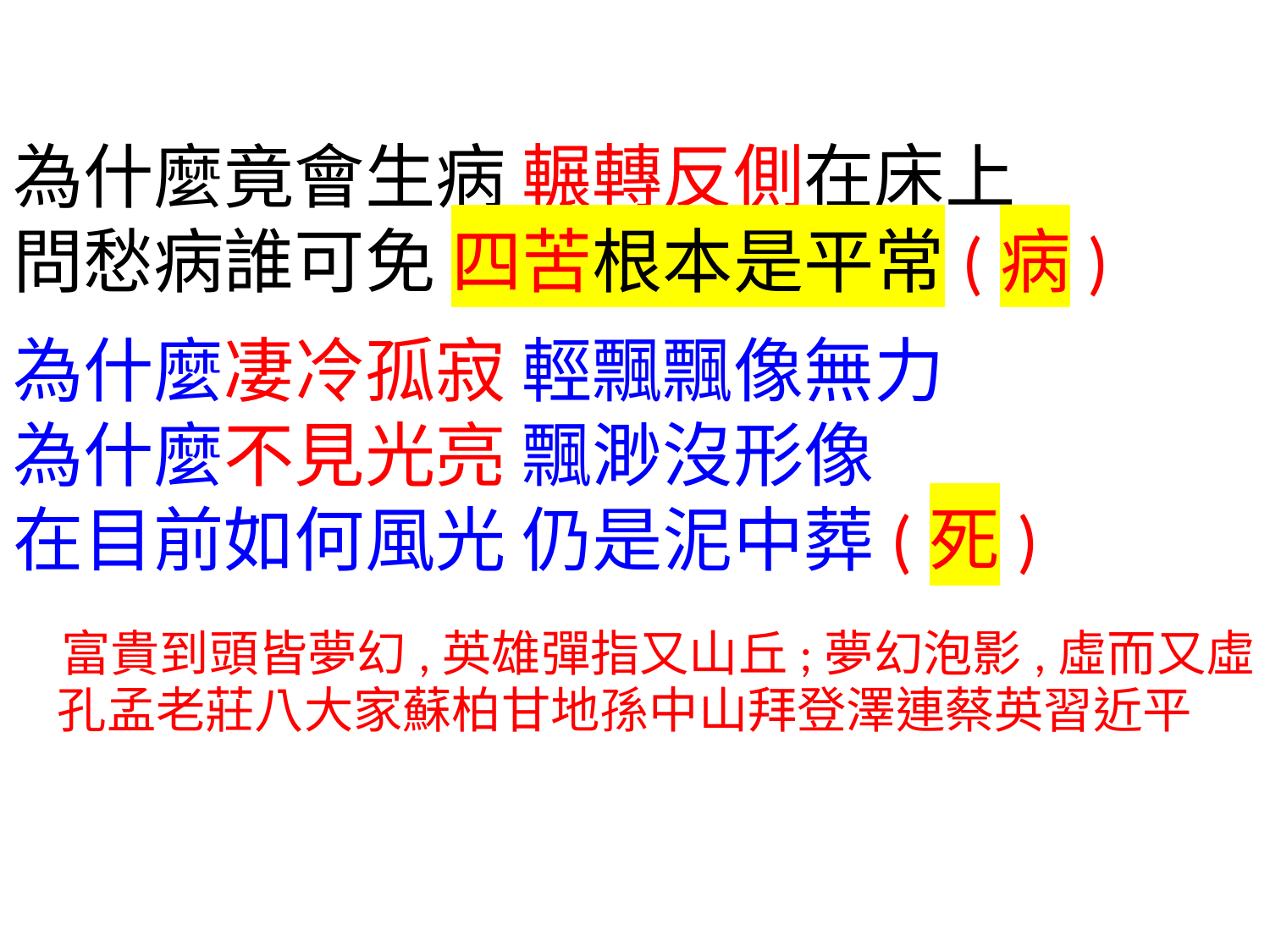

為什麼竟會生病 輾轉反側在床上
問愁病誰可免 四苦根本是平常(病)
為什麼凄冷孤寂 輕飄飄像無力
為什麼不見光亮 飄渺沒形像
在目前如何風光 仍是泥中葬(死)

  富貴到頭皆夢幻,英雄彈指又山丘;夢幻泡影,虛而又虛
   孔孟老莊八大家蘇柏甘地孫中山拜登澤連蔡英習近平